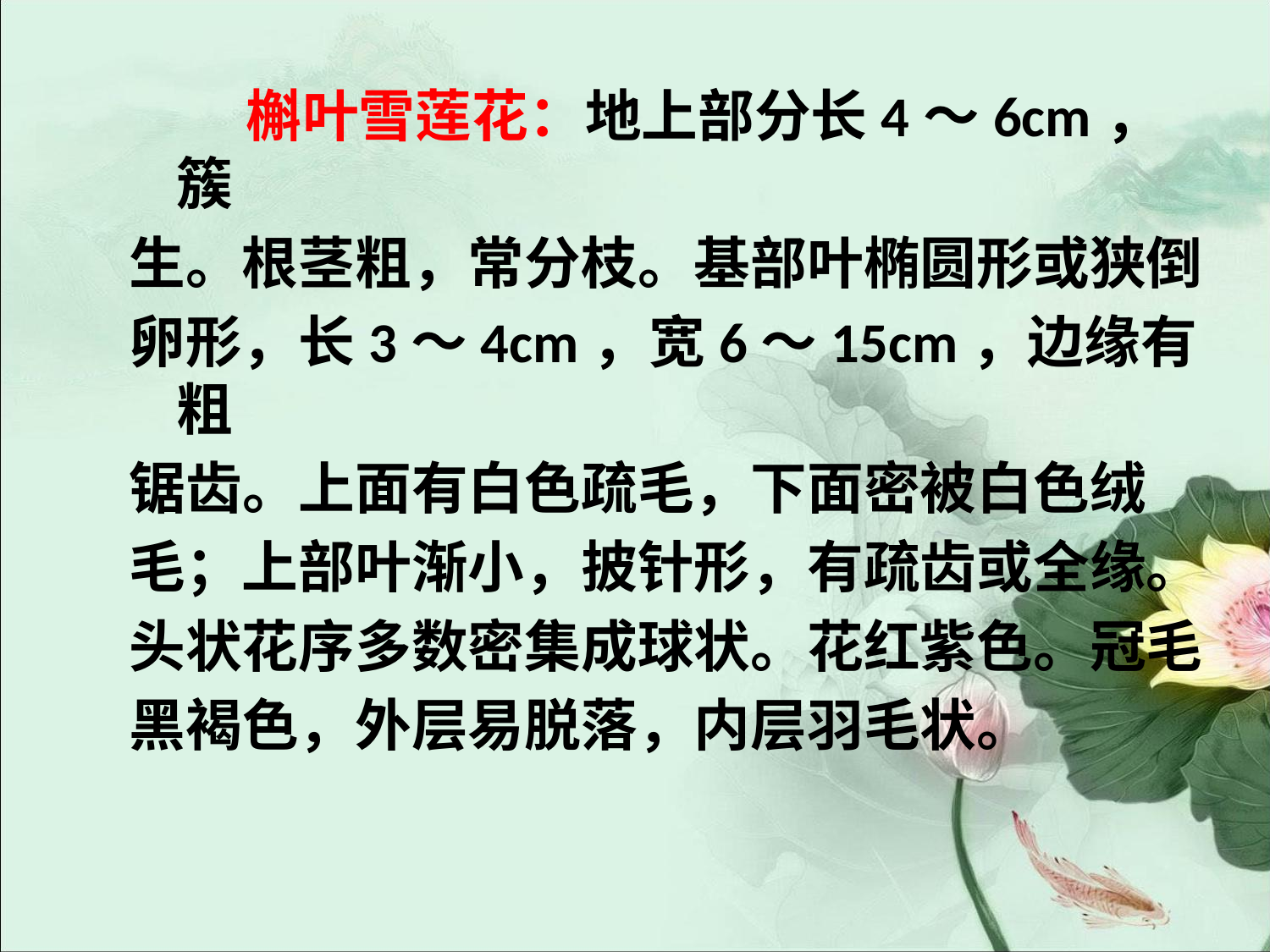

#
        槲叶雪莲花：地上部分长4～6cm，簇
生。根茎粗，常分枝。基部叶椭圆形或狭倒
卵形，长3～4cm，宽6～15cm，边缘有粗
锯齿。上面有白色疏毛，下面密被白色绒
毛；上部叶渐小，披针形，有疏齿或全缘。
头状花序多数密集成球状。花红紫色。冠毛
黑褐色，外层易脱落，内层羽毛状。